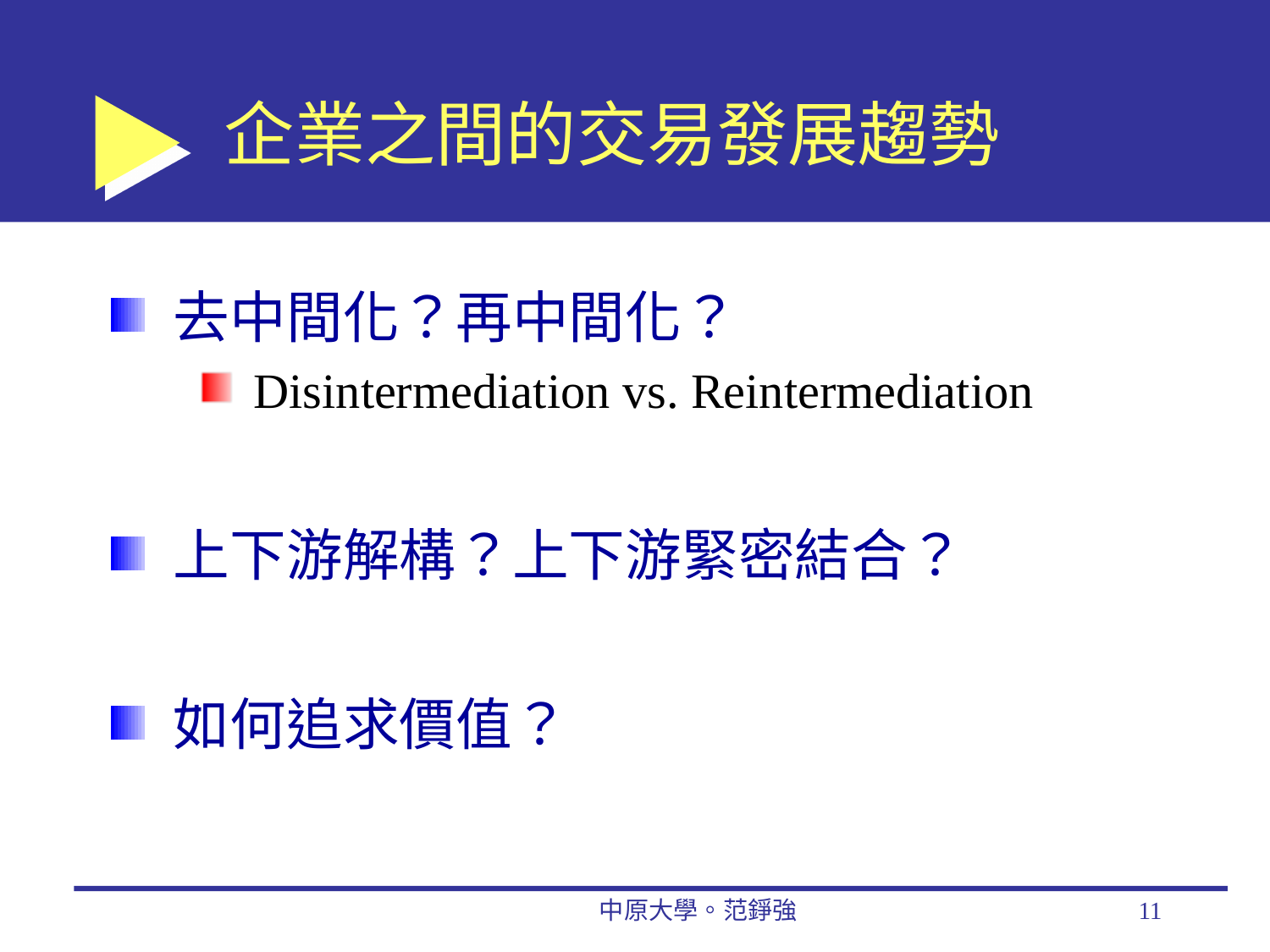

# 企業之間的交易發展趨勢
去中間化？再中間化？
Disintermediation vs. Reintermediation

上下游解構？上下游緊密結合？

如何追求價值？
中原大學。范錚強
11